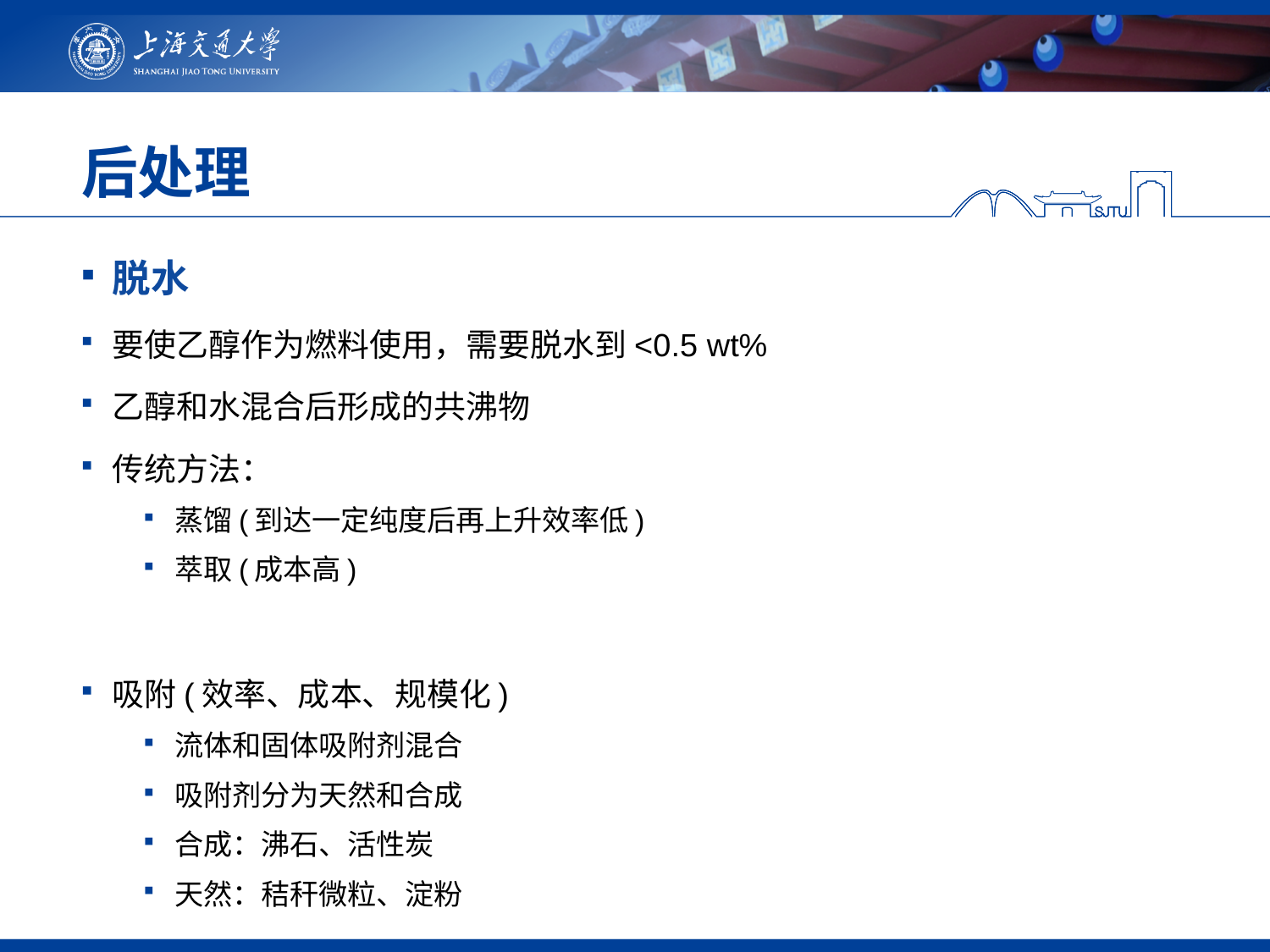

# 后处理
脱水
要使乙醇作为燃料使用，需要脱水到<0.5 wt%
乙醇和水混合后形成的共沸物
传统方法：
蒸馏(到达一定纯度后再上升效率低)
萃取(成本高)

吸附(效率、成本、规模化)
流体和固体吸附剂混合
吸附剂分为天然和合成
合成：沸石、活性炭
天然：秸秆微粒、淀粉